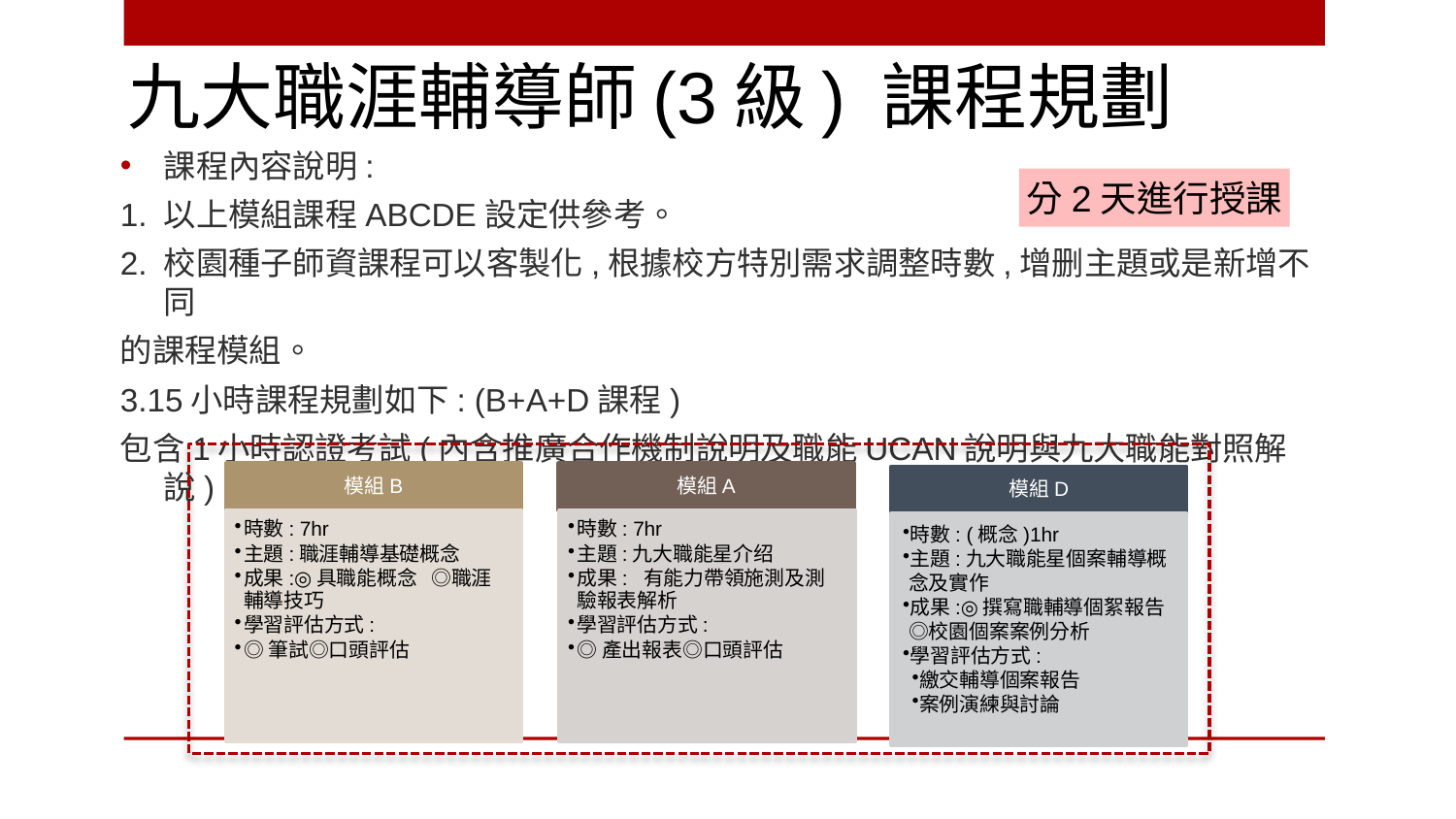

# 九大職涯輔導師(3級) 課程規劃
課程內容說明:
1. 以上模組課程ABCDE設定供參考。
2. 校園種子師資課程可以客製化,根據校方特別需求調整時數,增删主題或是新增不同
的課程模組。
3.15小時課程規劃如下: (B+A+D課程)
包含1小時認證考試(內含推廣合作機制說明及職能UCAN說明與九大職能對照解說)

分2天進行授課

模組B

模組A

模組D

時數: 7hr
主題:職涯輔導基礎概念
成果:◎具職能概念   ◎職涯輔導技巧
學習評估方式:
◎筆試◎口頭評估

時數: 7hr
主題:九大職能星介绍
成果:  有能力帶領施測及測驗報表解析
學習評估方式:
◎產出報表◎口頭評估

時數: (概念)1hr
主題:九大職能星個案輔導概念及實作
成果:◎撰寫職輔導個絮報告◎校園個案案例分析
學習評估方式:
繳交輔導個案報告
案例演練與討論